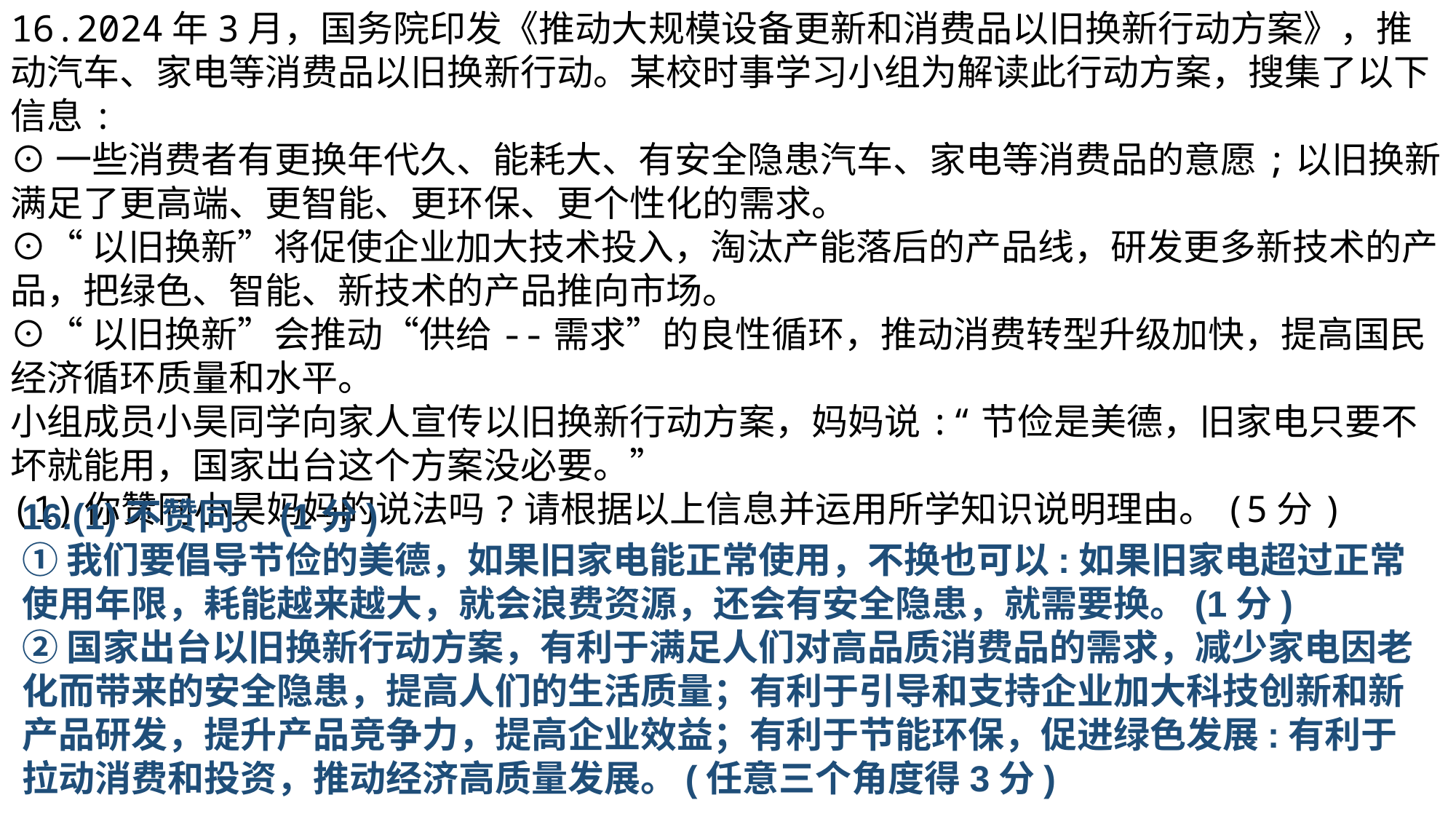

16.2024年3月，国务院印发《推动大规模设备更新和消费品以旧换新行动方案》，推动汽车、家电等消费品以旧换新行动。某校时事学习小组为解读此行动方案，搜集了以下信息:
⊙一些消费者有更换年代久、能耗大、有安全隐患汽车、家电等消费品的意愿;以旧换新满足了更高端、更智能、更环保、更个性化的需求。
⊙“以旧换新”将促使企业加大技术投入，淘汰产能落后的产品线，研发更多新技术的产品，把绿色、智能、新技术的产品推向市场。
⊙“以旧换新”会推动“供给--需求”的良性循环，推动消费转型升级加快，提高国民经济循环质量和水平。
小组成员小昊同学向家人宣传以旧换新行动方案，妈妈说:“节俭是美德，旧家电只要不坏就能用，国家出台这个方案没必要。”
(1)你赞同小昊妈妈的说法吗?请根据以上信息并运用所学知识说明理由。(5分)
16.(1)不赞同。(1分)
①我们要倡导节俭的美德，如果旧家电能正常使用，不换也可以:如果旧家电超过正常使用年限，耗能越来越大，就会浪费资源，还会有安全隐患，就需要换。(1分)
②国家出台以旧换新行动方案，有利于满足人们对高品质消费品的需求，减少家电因老化而带来的安全隐患，提高人们的生活质量；有利于引导和支持企业加大科技创新和新产品研发，提升产品竞争力，提高企业效益；有利于节能环保，促进绿色发展:有利于拉动消费和投资，推动经济高质量发展。(任意三个角度得3分)